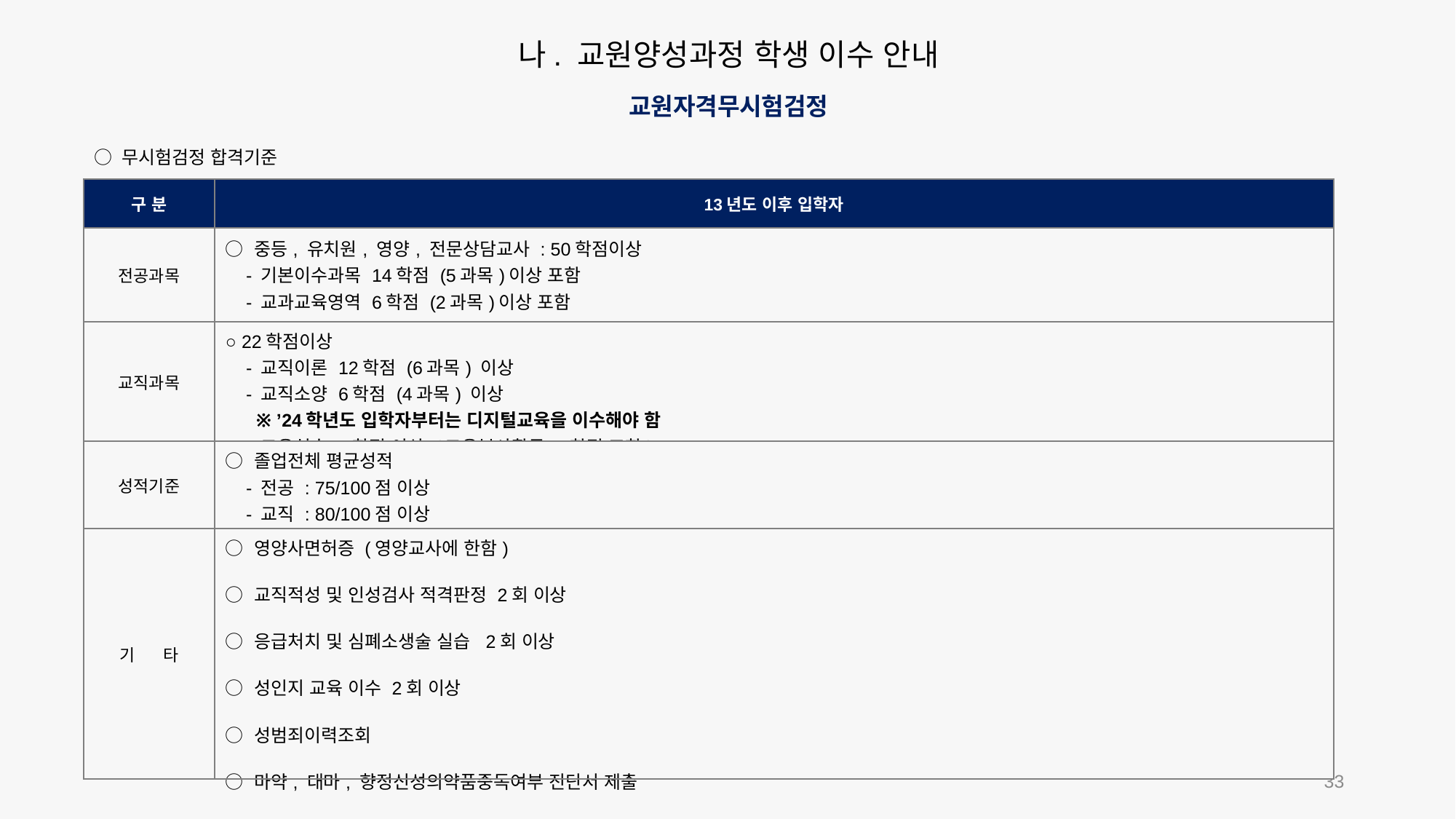

나. 교원양성과정 학생 이수 안내
교원자격무시험검정
○ 무시험검정 합격기준

| 구 분 | 13년도 이후 입학자 |
| --- | --- |
| 전공과목 | ○ 중등, 유치원, 영양, 전문상담교사 : 50학점이상 - 기본이수과목 14학점 (5과목)이상 포함 - 교과교육영역 6학점 (2과목)이상 포함 |
| 교직과목 | ○ 22학점이상 - 교직이론 12학점 (6과목) 이상 - 교직소양 6학점 (4과목) 이상 ※ ’24학년도 입학자부터는 디지털교육을 이수해야 함 - 교육실습 4학점 이상 (교육봉사활동 2학점 포함) |
| 성적기준 | ○ 졸업전체 평균성적 - 전공 : 75/100점 이상 - 교직 : 80/100점 이상 |
| 기 타 | ○ 영양사면허증 (영양교사에 한함) ○ 교직적성 및 인성검사 적격판정 2회 이상 ○ 응급처치 및 심폐소생술 실습 2회 이상 ○ 성인지 교육 이수 2회 이상 ○ 성범죄이력조회 ○ 마약, 대마, 향정신성의약품중독여부 진단서 제출 |

33